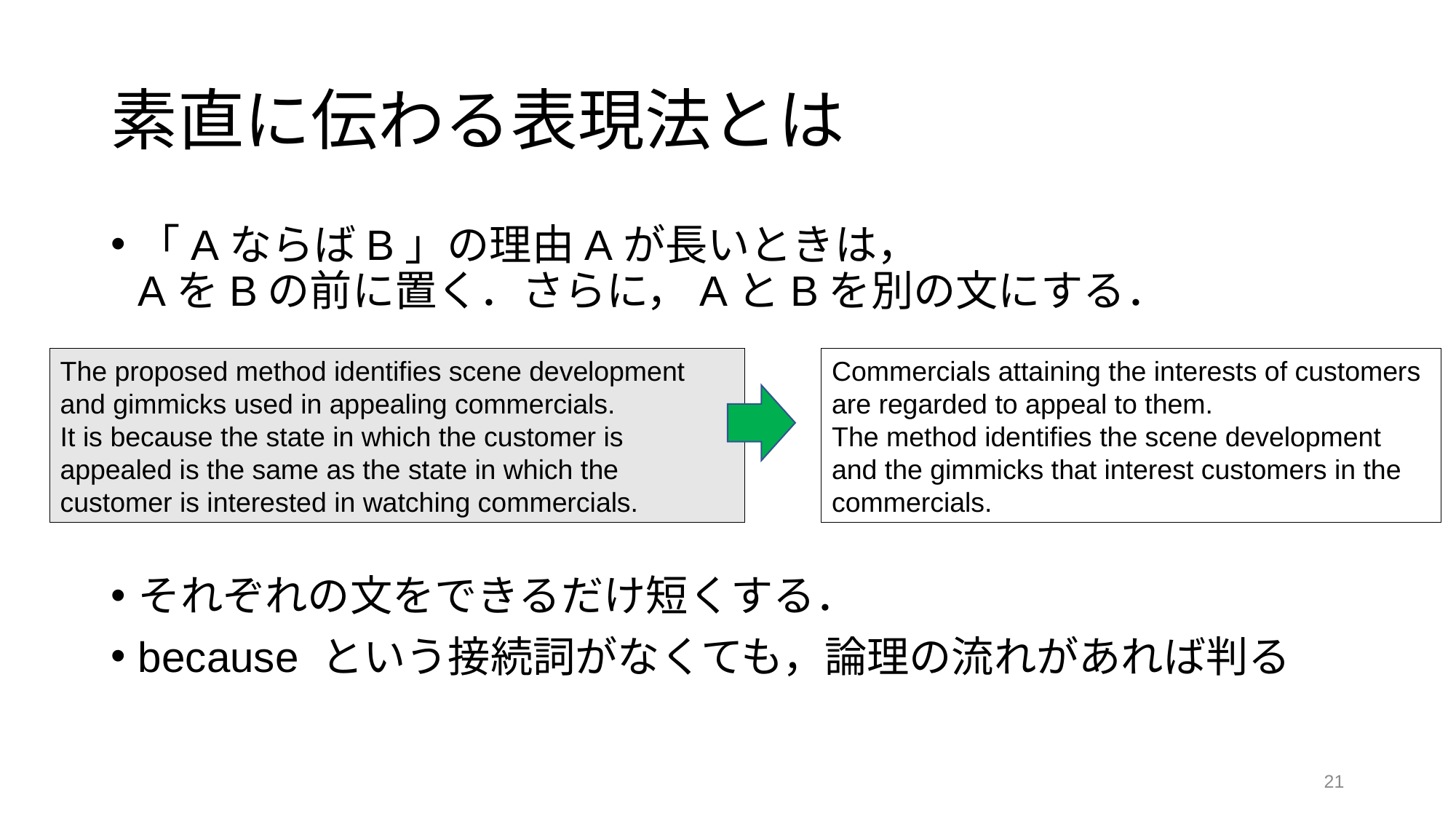

# 素直に伝わる表現法とは
「AならばB」の理由Aが長いときは，
AをBの前に置く．さらに，AとBを別の文にする．

それぞれの文をできるだけ短くする．
because という接続詞がなくても，論理の流れがあれば判る

The proposed method identifies scene development and gimmicks used in appealing commercials.
It is because the state in which the customer is appealed is the same as the state in which the customer is interested in watching commercials.
Commercials attaining the interests of customers are regarded to appeal to them.
The method identifies the scene development and the gimmicks that interest customers in the commercials.

21